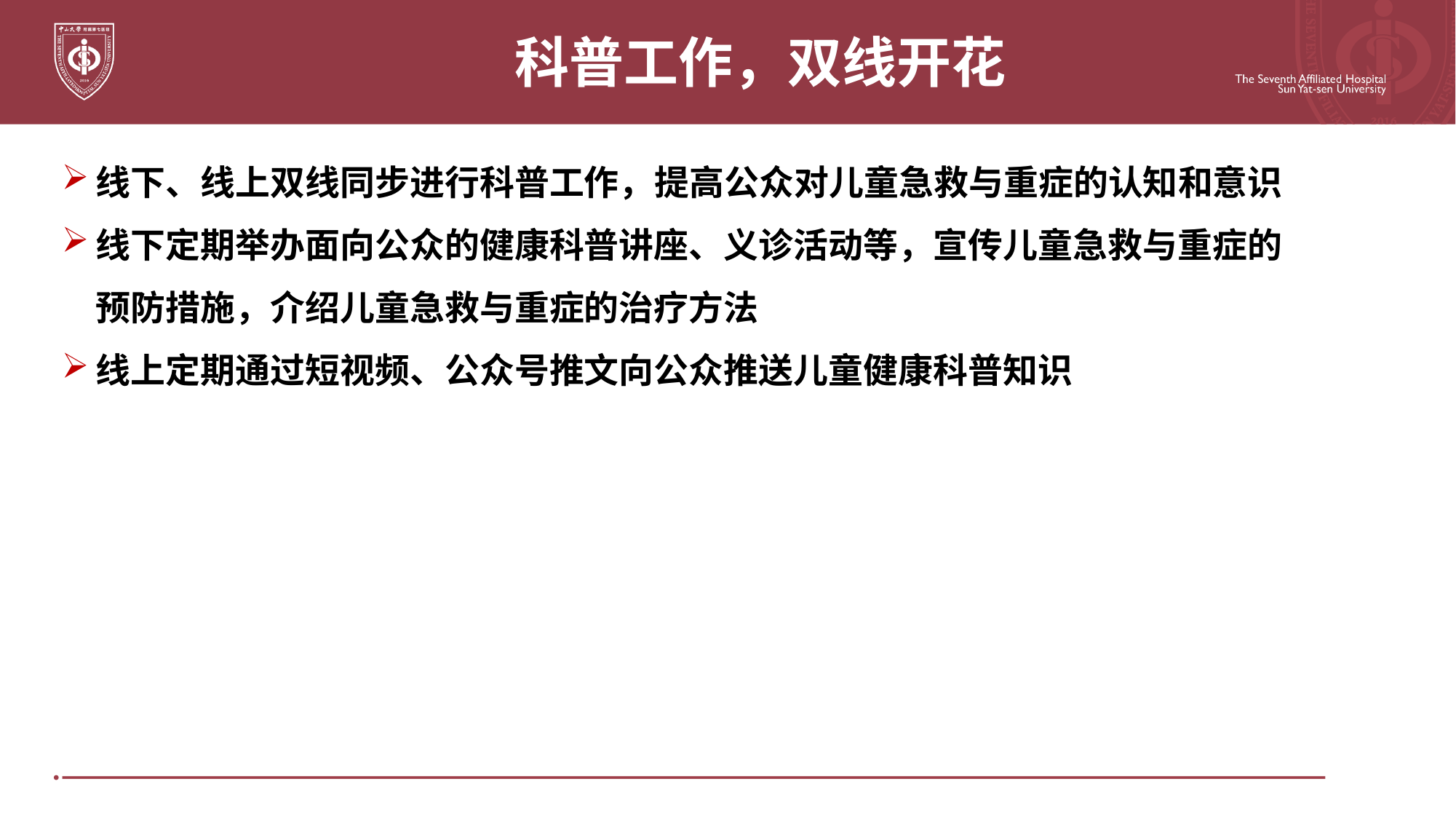

科普工作，双线开花
线下、线上双线同步进行科普工作，提高公众对儿童急救与重症的认知和意识
线下定期举办面向公众的健康科普讲座、义诊活动等，宣传儿童急救与重症的预防措施，介绍儿童急救与重症的治疗方法
线上定期通过短视频、公众号推文向公众推送儿童健康科普知识